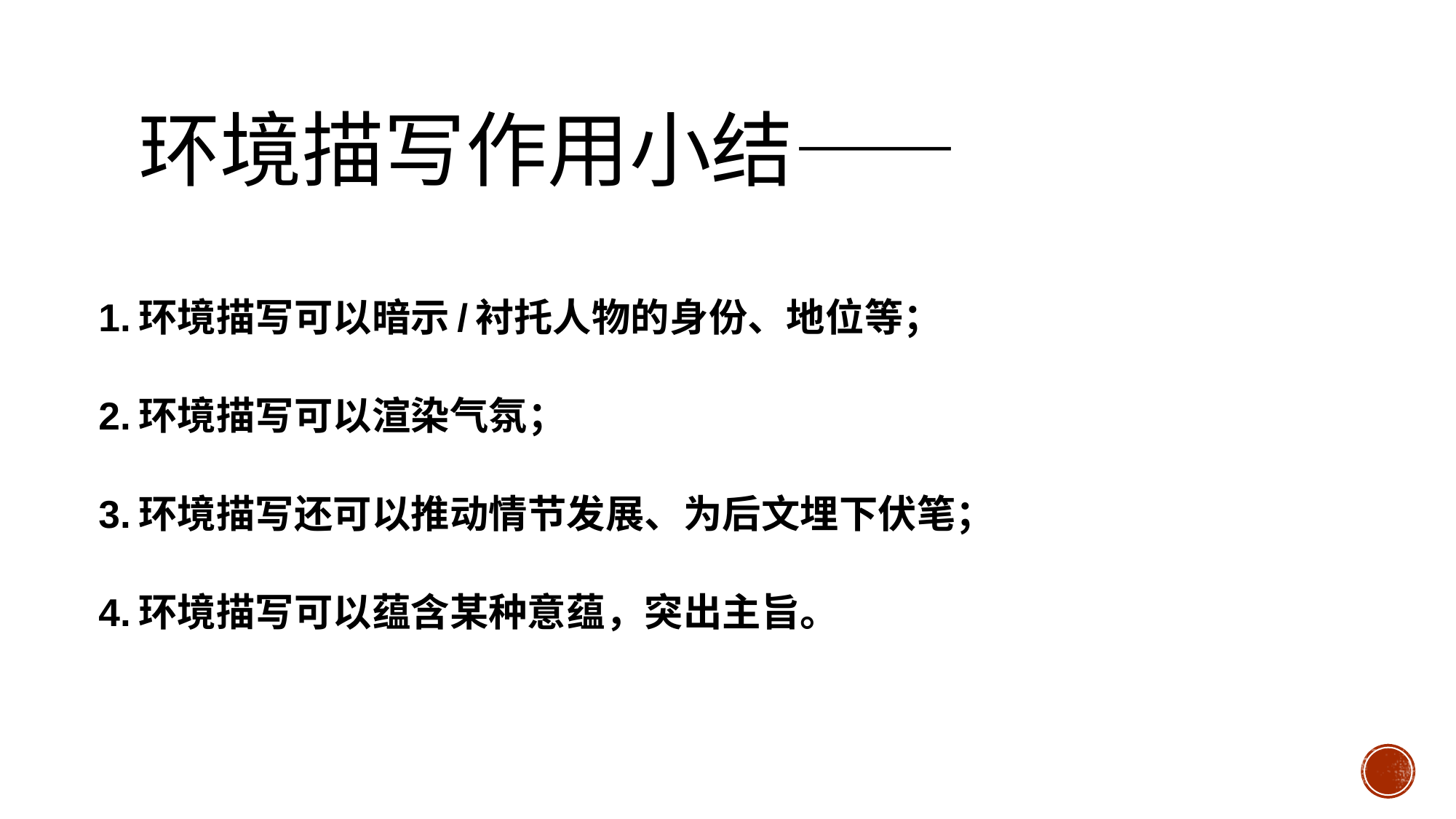

# 环境描写作用小结——
1.环境描写可以暗示/衬托人物的身份、地位等；
2.环境描写可以渲染气氛；
3.环境描写还可以推动情节发展、为后文埋下伏笔；
4.环境描写可以蕴含某种意蕴，突出主旨。